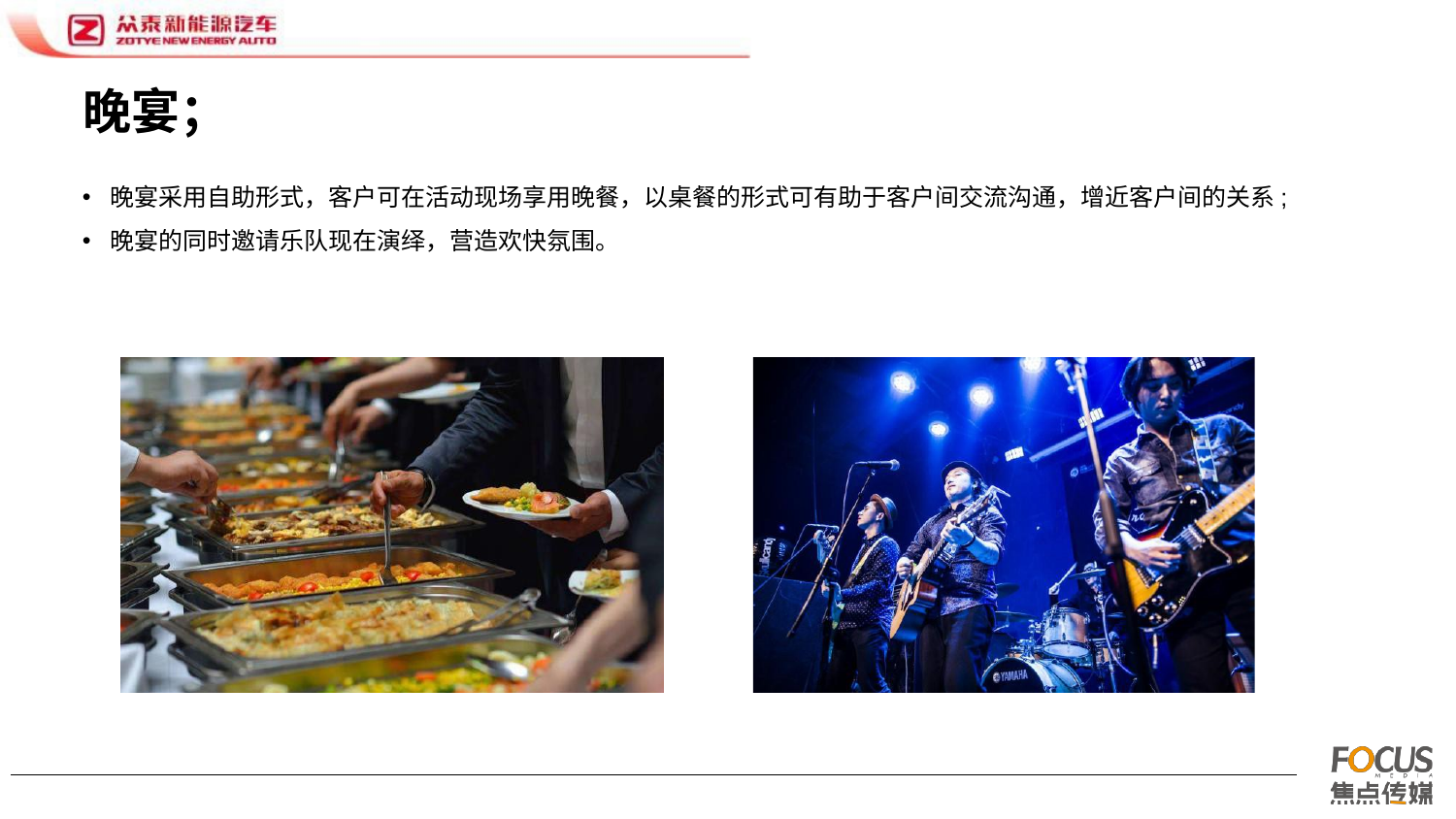

晚宴；
晚宴采用自助形式，客户可在活动现场享用晚餐，以桌餐的形式可有助于客户间交流沟通，增近客户间的关系;
晚宴的同时邀请乐队现在演绎，营造欢快氛围。